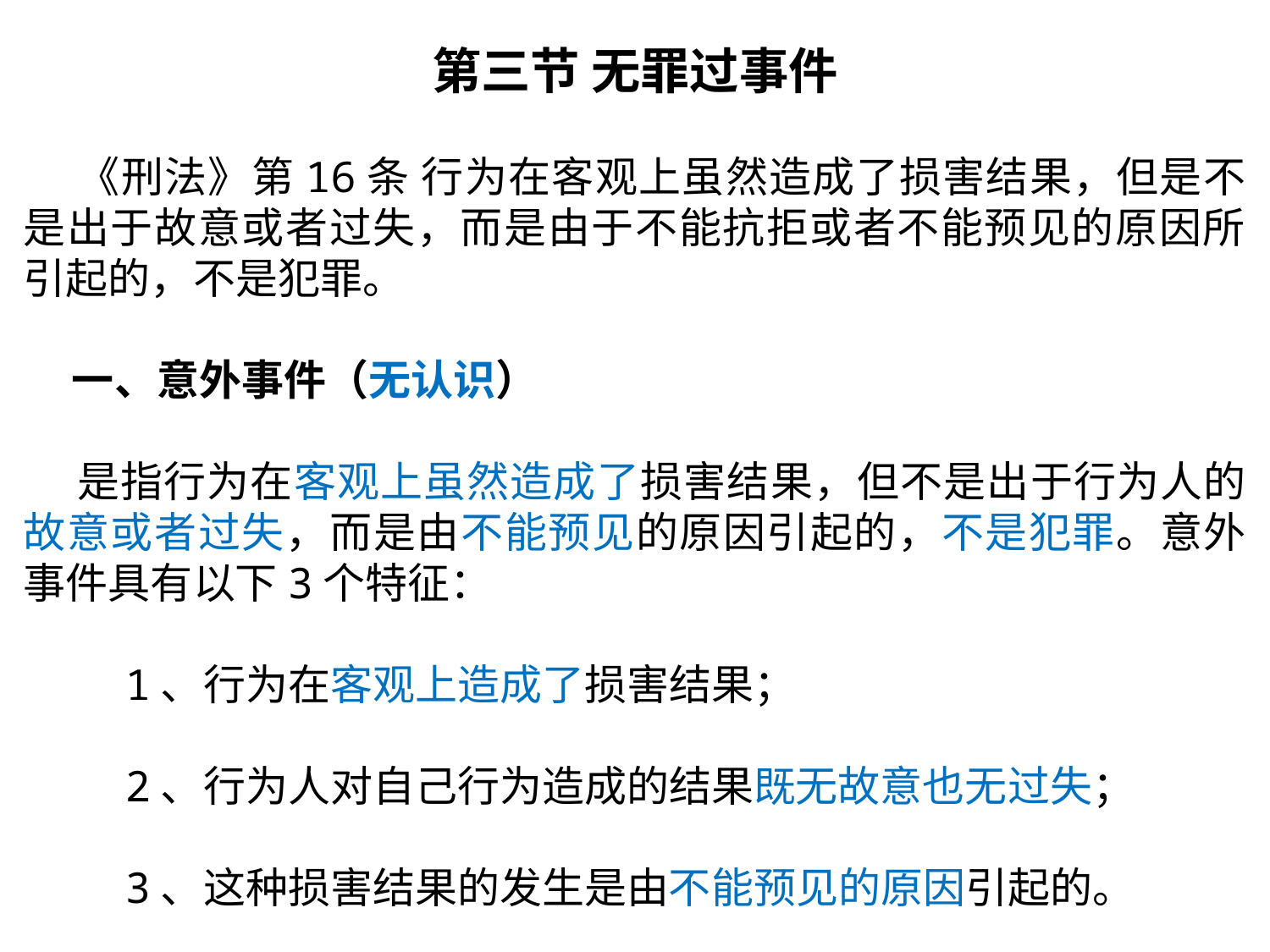

第三节 无罪过事件

    《刑法》第16条 行为在客观上虽然造成了损害结果，但是不是出于故意或者过失，而是由于不能抗拒或者不能预见的原因所引起的，不是犯罪。

    一、意外事件（无认识）

    是指行为在客观上虽然造成了损害结果，但不是出于行为人的故意或者过失，而是由不能预见的原因引起的，不是犯罪。意外事件具有以下3个特征：

    1、行为在客观上造成了损害结果；

    2、行为人对自己行为造成的结果既无故意也无过失；

    3、这种损害结果的发生是由不能预见的原因引起的。